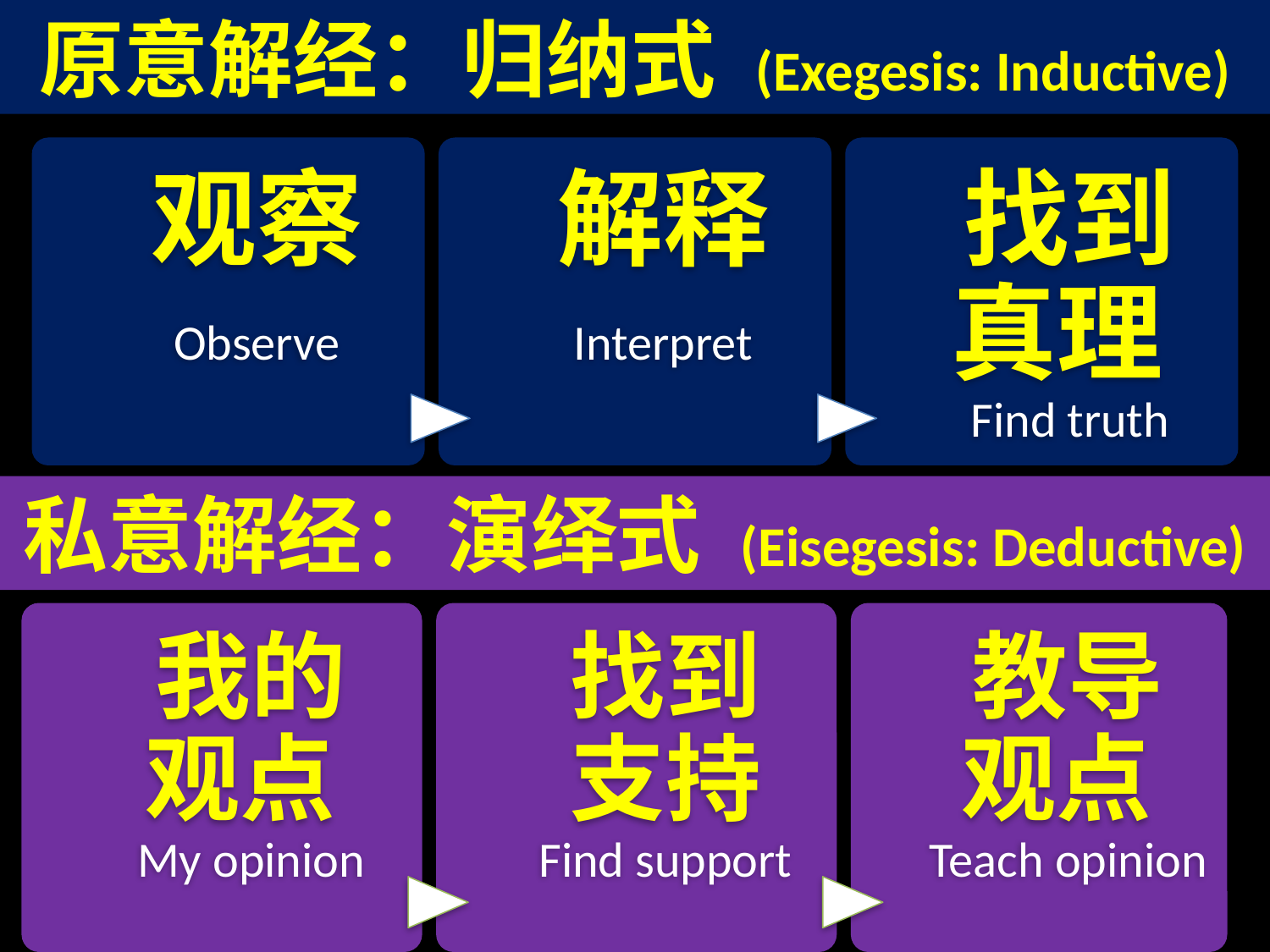

原意解经：归纳式 (Exegesis: Inductive)

观察
Observe

解释
Interpret

找到真理Find truth

私意解经：演绎式 (Eisegesis: Deductive)

我的 观点  My opinion

找到 支持 Find support

教导观点Teach opinion